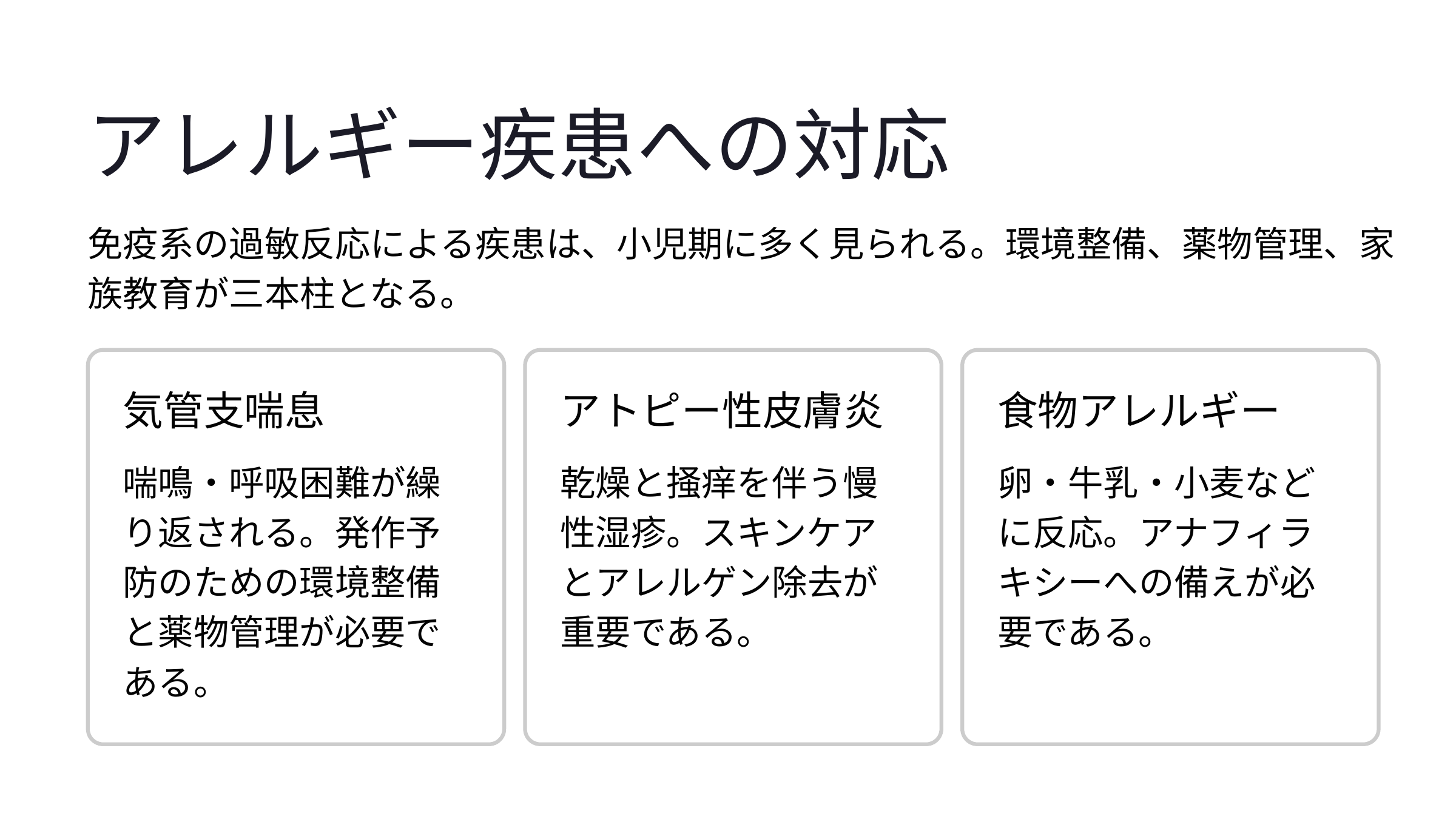

アレルギー疾患への対応
免疫系の過敏反応による疾患は、小児期に多く見られる。環境整備、薬物管理、家族教育が三本柱となる。

気管支喘息
アトピー性皮膚炎
食物アレルギー
喘鳴・呼吸困難が繰り返される。発作予防のための環境整備と薬物管理が必要である。
乾燥と掻痒を伴う慢性湿疹。スキンケアとアレルゲン除去が重要である。
卵・牛乳・小麦などに反応。アナフィラキシーへの備えが必要である。